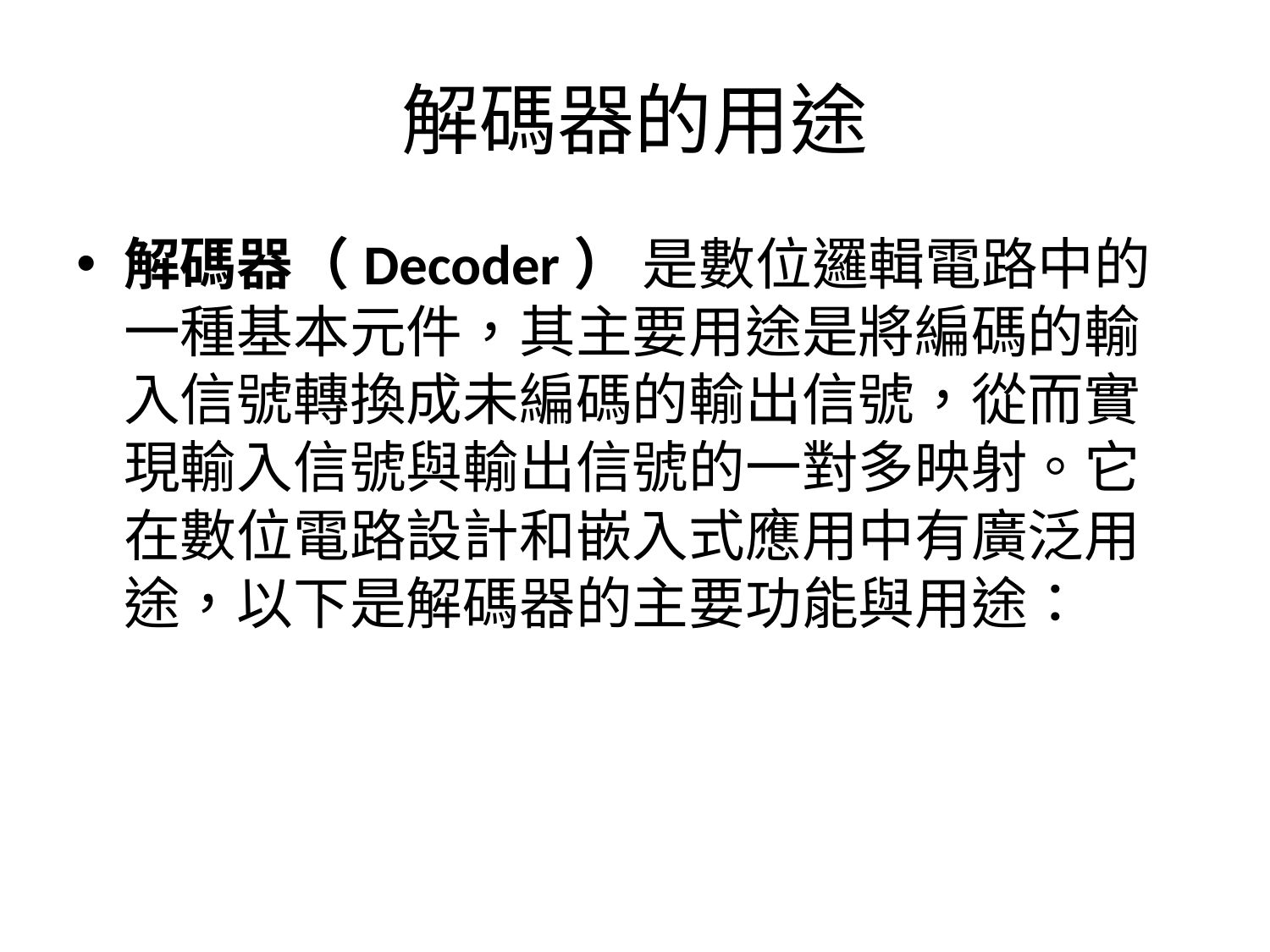

# 解碼器的用途
解碼器（Decoder） 是數位邏輯電路中的一種基本元件，其主要用途是將編碼的輸入信號轉換成未編碼的輸出信號，從而實現輸入信號與輸出信號的一對多映射。它在數位電路設計和嵌入式應用中有廣泛用途，以下是解碼器的主要功能與用途：